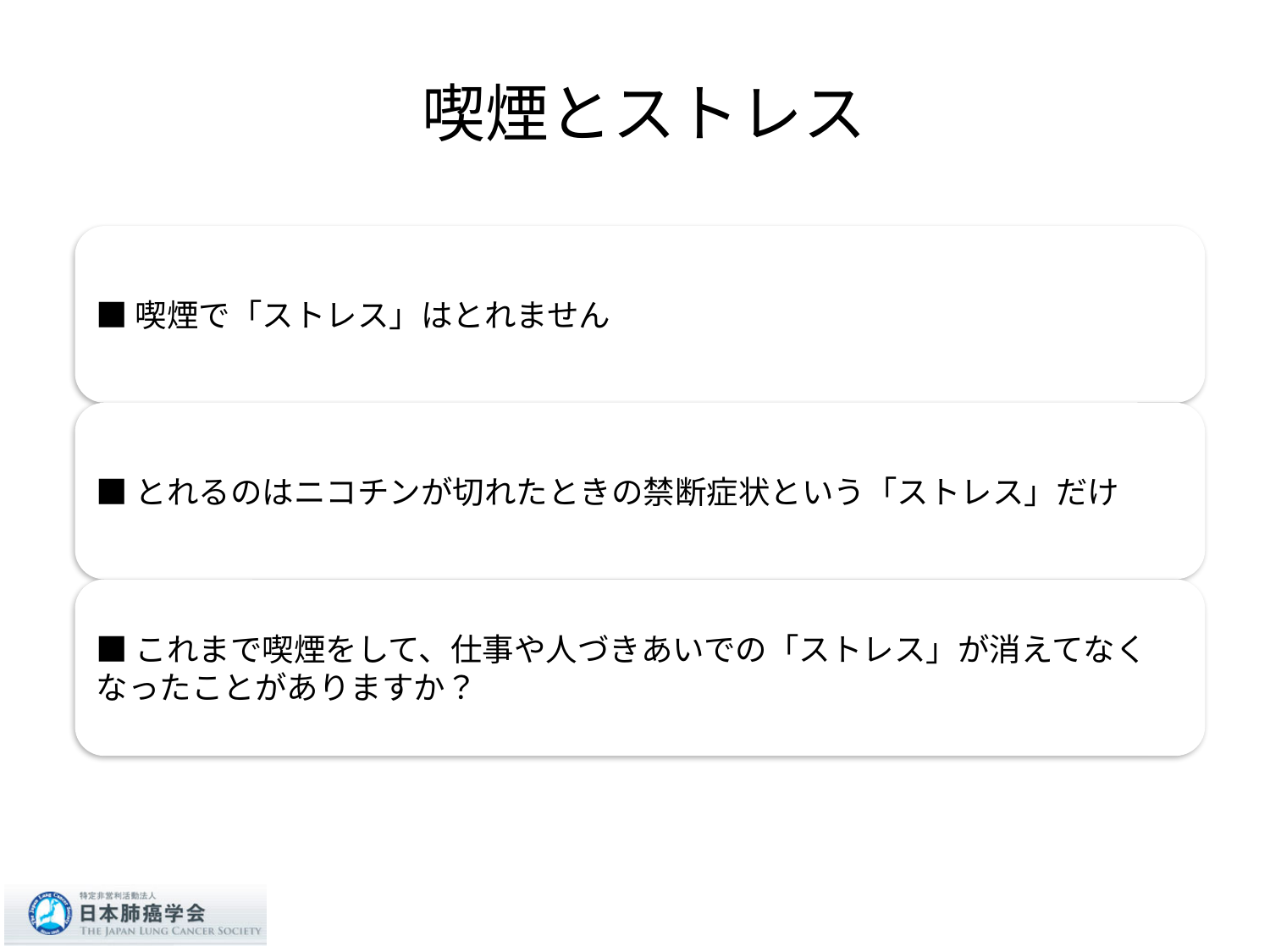

# 喫煙とストレス
■喫煙で「ストレス」はとれません
■とれるのはニコチンが切れたときの禁断症状という「ストレス」だけ
■これまで喫煙をして、仕事や人づきあいでの「ストレス」が消えてなくなったことがありますか？